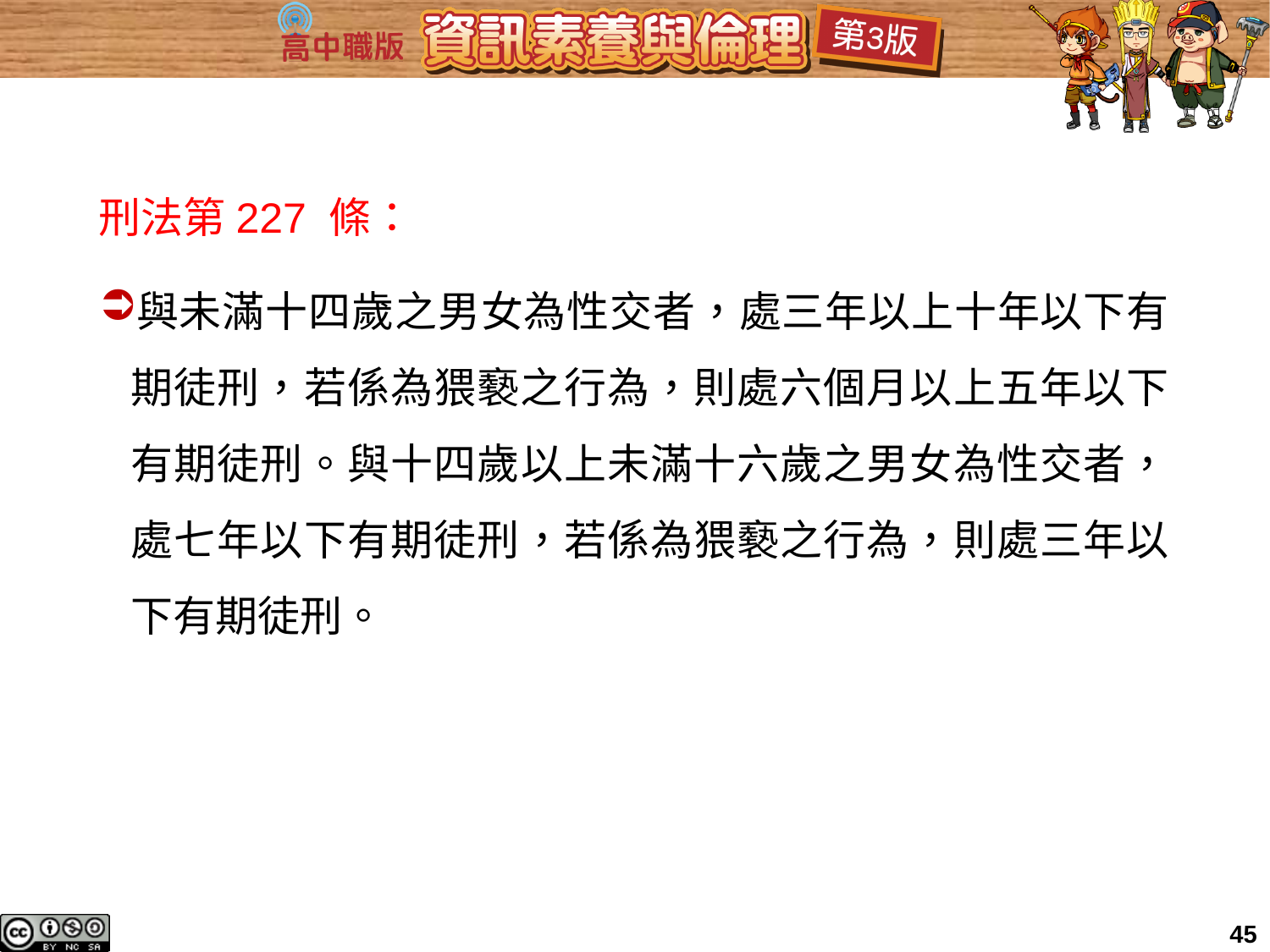

刑法第227 條：
與未滿十四歲之男女為性交者，處三年以上十年以下有期徒刑，若係為猥褻之行為，則處六個月以上五年以下有期徒刑。與十四歲以上未滿十六歲之男女為性交者，處七年以下有期徒刑，若係為猥褻之行為，則處三年以下有期徒刑。

45